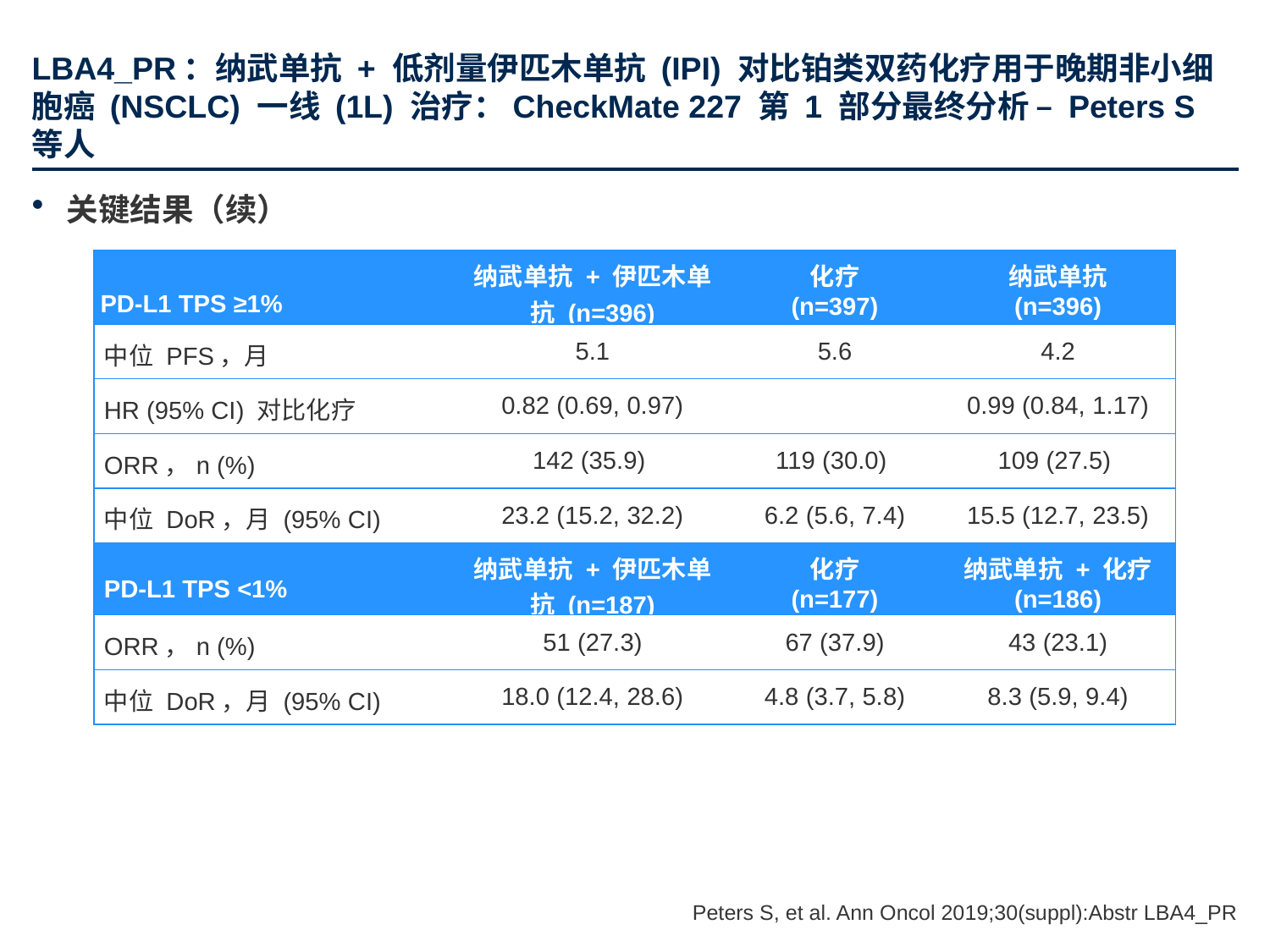

# LBA4_PR：纳武单抗 + 低剂量伊匹木单抗 (IPI) 对比铂类双药化疗用于晚期非小细胞癌 (NSCLC) 一线 (1L) 治疗：CheckMate 227 第 1 部分最终分析 – Peters S 等人
关键结果（续）

| PD-L1 TPS ≥1% | 纳武单抗 + 伊匹木单抗 (n=396) | 化疗 (n=397) | 纳武单抗 (n=396) |
| --- | --- | --- | --- |
| 中位 PFS，月 | 5.1 | 5.6 | 4.2 |
| HR (95% CI) 对比化疗 | 0.82 (0.69, 0.97) |  | 0.99 (0.84, 1.17) |
| ORR，n (%) | 142 (35.9) | 119 (30.0) | 109 (27.5) |
| 中位 DoR，月 (95% CI) | 23.2 (15.2, 32.2) | 6.2 (5.6, 7.4) | 15.5 (12.7, 23.5) |
| PD-L1 TPS <1% | 纳武单抗 + 伊匹木单抗 (n=187) | 化疗 (n=177) | 纳武单抗 + 化疗 (n=186) |
| ORR，n (%) | 51 (27.3) | 67 (37.9) | 43 (23.1) |
| 中位 DoR，月 (95% CI) | 18.0 (12.4, 28.6) | 4.8 (3.7, 5.8) | 8.3 (5.9, 9.4) |
Peters S, et al. Ann Oncol 2019;30(suppl):Abstr LBA4_PR